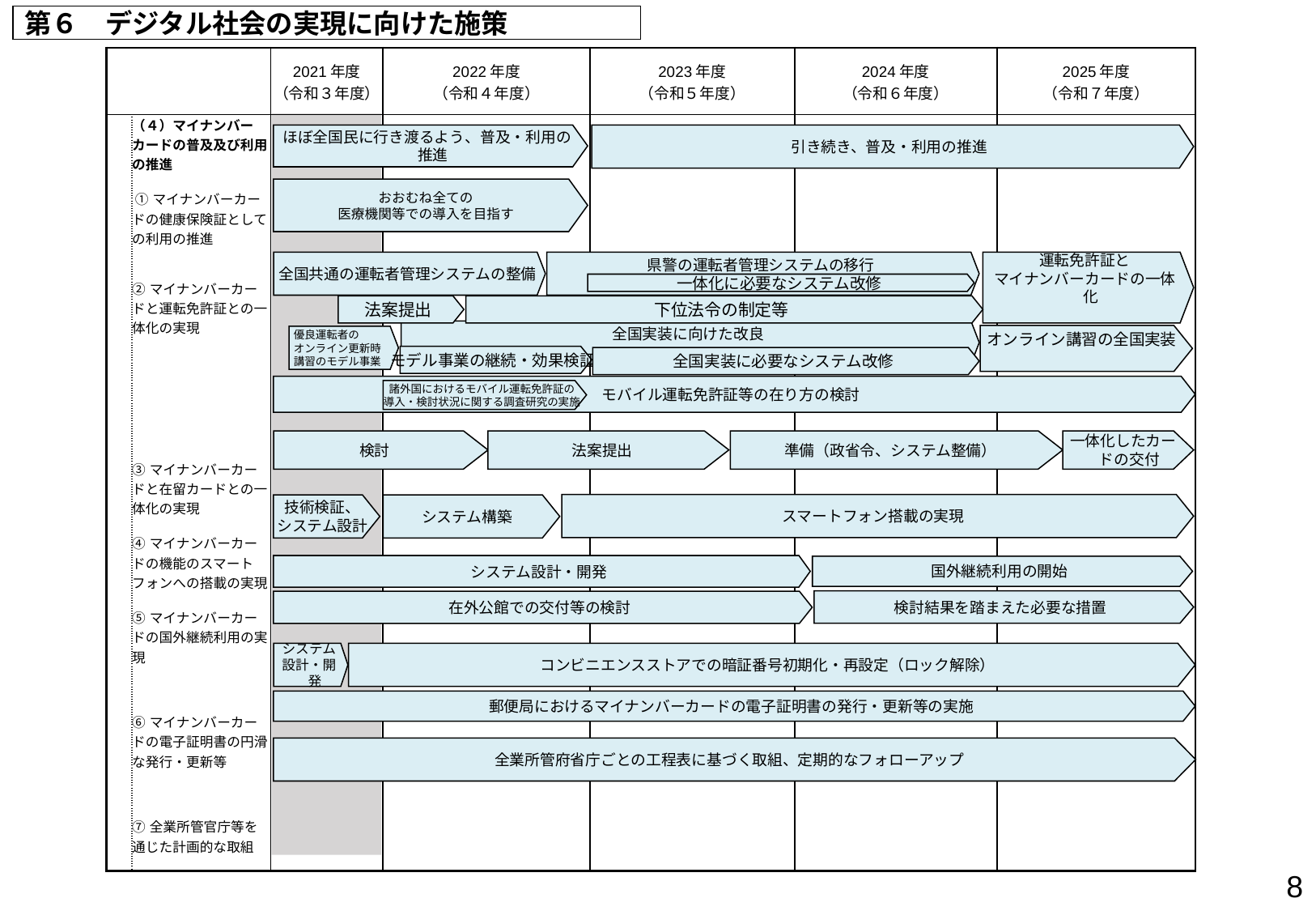

第６　デジタル社会の実現に向けた施策
|  |  | 2021年度 （令和３年度） | 2022年度 （令和４年度） | 2023年度 （令和５年度） | 2024年度 （令和６年度） | 2025年度 （令和７年度） |
| --- | --- | --- | --- | --- | --- | --- |
|  | （４）マイナンバーカードの普及及び利用の推進 ①マイナンバーカードの健康保険証としての利用の推進 ②マイナンバーカードと運転免許証との一体化の実現 ③マイナンバーカードと在留カードとの一体化の実現 ④マイナンバーカードの機能のスマートフォンへの搭載の実現 ⑤マイナンバーカードの国外継続利用の実現 ⑥マイナンバーカードの電子証明書の円滑な発行・更新等 ⑦全業所管官庁等を通じた計画的な取組 |  |  |  |  |  |

引き続き、普及・利用の推進
ほぼ全国民に行き渡るよう、普及・利用の推進
おおむね全ての
医療機関等での導入を目指す
運転免許証と
マイナンバーカードの一体化

全国共通の運転者管理システムの整備
県警の運転者管理システムの移行

一体化に必要なシステム改修
法案提出
下位法令の制定等
全国実装に向けた改良

オンライン講習の全国実装

優良運転者の
オンライン更新時講習のモデル事業
モデル事業の継続・効果検証
全国実装に必要なシステム改修
モバイル運転免許証等の在り方の検討
諸外国におけるモバイル運転免許証の
導入・検討状況に関する調査研究の実施
検討
法案提出
準備（政省令、システム整備）
一体化したカードの交付
スマートフォン搭載の実現
技術検証、
システム設計
システム構築
システム設計・開発
国外継続利用の開始
検討結果を踏まえた必要な措置
在外公館での交付等の検討
コンビニエンスストアでの暗証番号初期化・再設定（ロック解除）
システム
設計・開発
郵便局におけるマイナンバーカードの電子証明書の発行・更新等の実施
全業所管府省庁ごとの工程表に基づく取組、定期的なフォローアップ
8